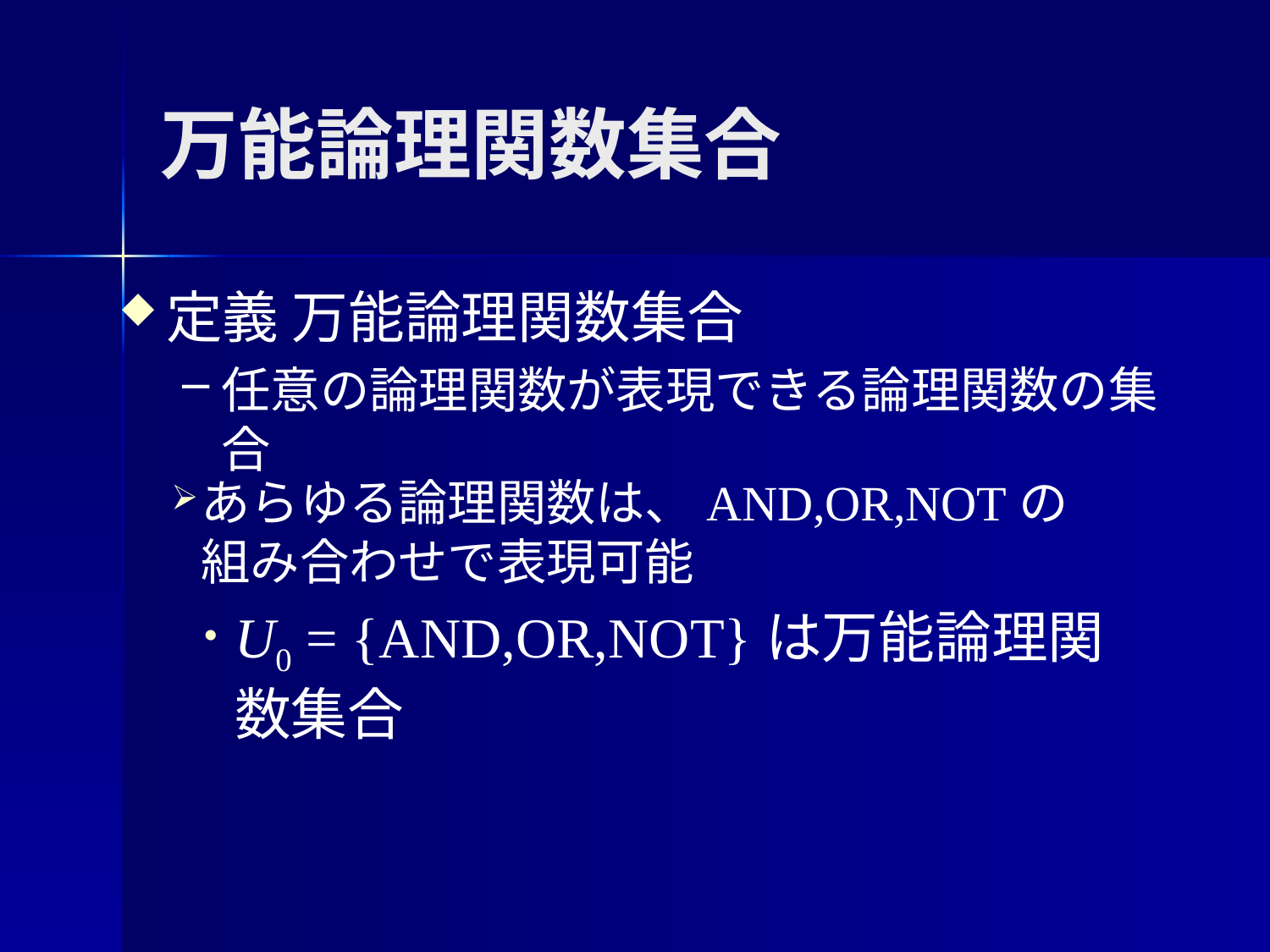

# 万能論理関数集合
定義 万能論理関数集合
任意の論理関数が表現できる論理関数の集合
あらゆる論理関数は、AND,OR,NOTの組み合わせで表現可能
U0 = {AND,OR,NOT}は万能論理関数集合